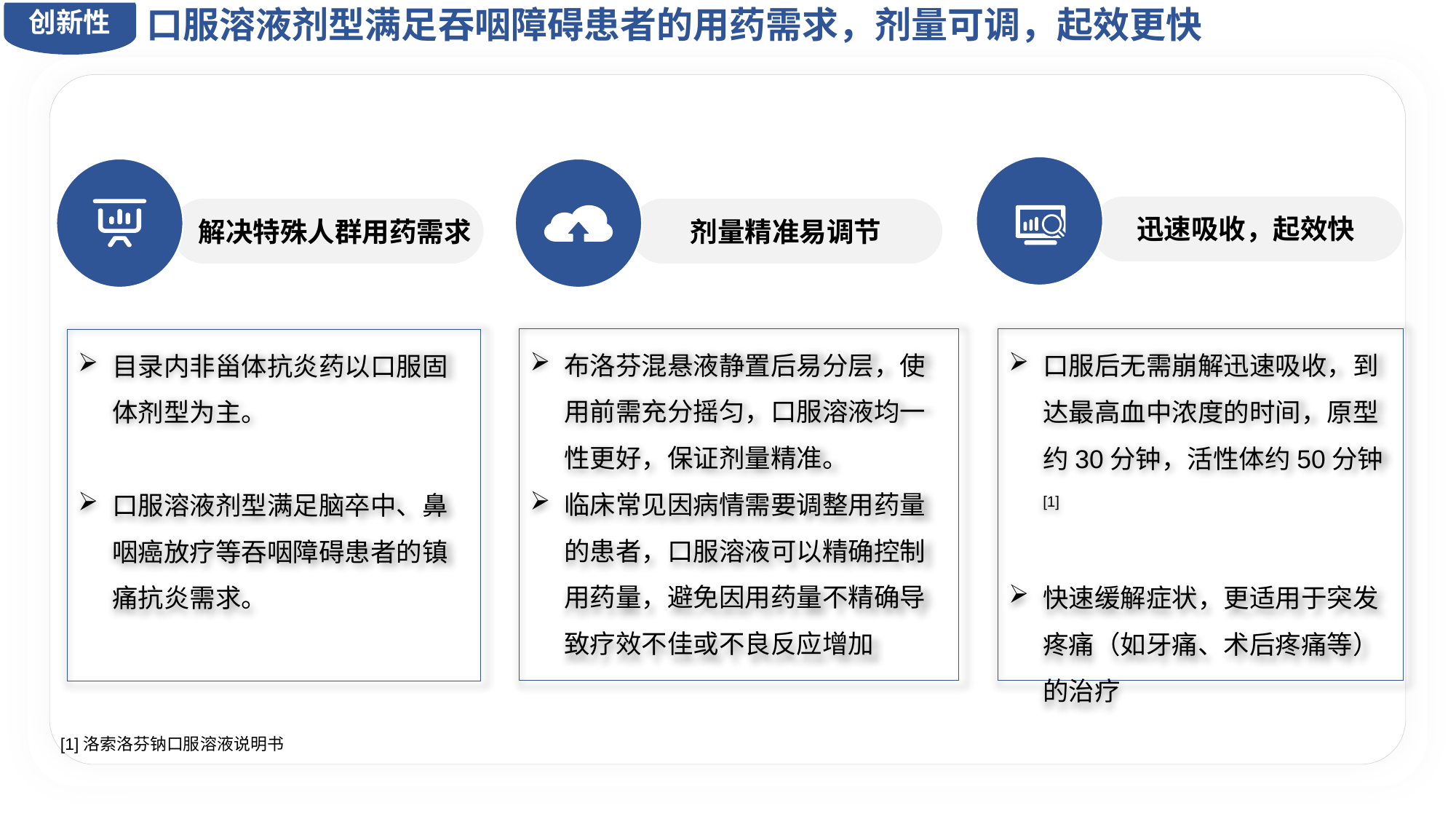

创新性
口服溶液剂型满足吞咽障碍患者的用药需求，剂量可调，起效更快

迅速吸收，起效快
剂量精准易调节
解决特殊人群用药需求
布洛芬混悬液静置后易分层，使用前需充分摇匀，口服溶液均一性更好，保证剂量精准。
临床常见因病情需要调整用药量的患者，口服溶液可以精确控制用药量，避免因用药量不精确导致疗效不佳或不良反应增加
口服后无需崩解迅速吸收，到达最高血中浓度的时间，原型约30分钟，活性体约50分钟[1]

快速缓解症状，更适用于突发疼痛（如牙痛、术后疼痛等）的治疗
目录内非甾体抗炎药以口服固体剂型为主。

口服溶液剂型满足脑卒中、鼻咽癌放疗等吞咽障碍患者的镇痛抗炎需求。
[1]洛索洛芬钠口服溶液说明书